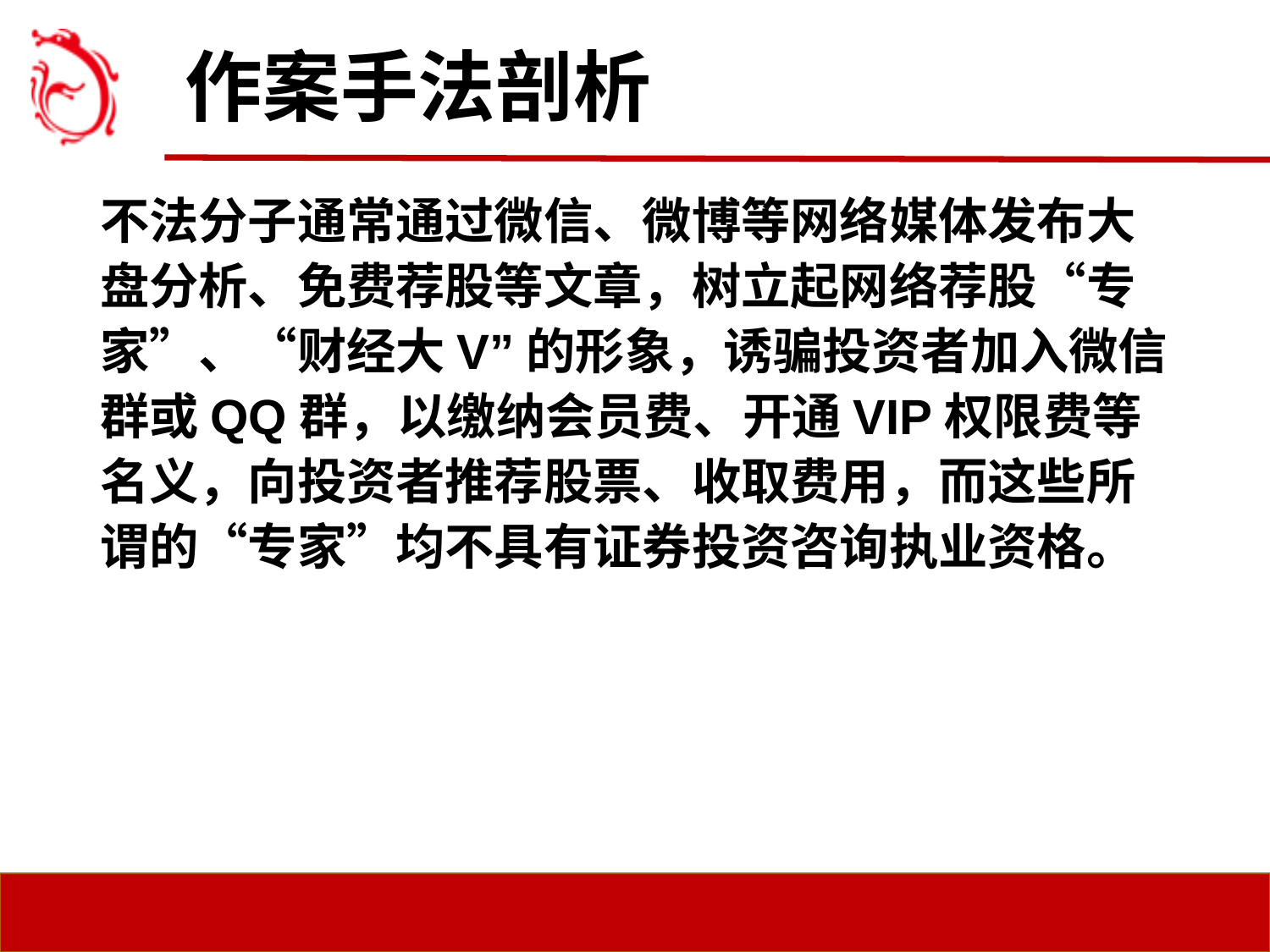

# 作案手法剖析
不法分子通常通过微信、微博等网络媒体发布大盘分析、免费荐股等文章，树立起网络荐股“专家”、“财经大V”的形象，诱骗投资者加入微信群或QQ群，以缴纳会员费、开通VIP权限费等名义，向投资者推荐股票、收取费用，而这些所谓的“专家”均不具有证券投资咨询执业资格。